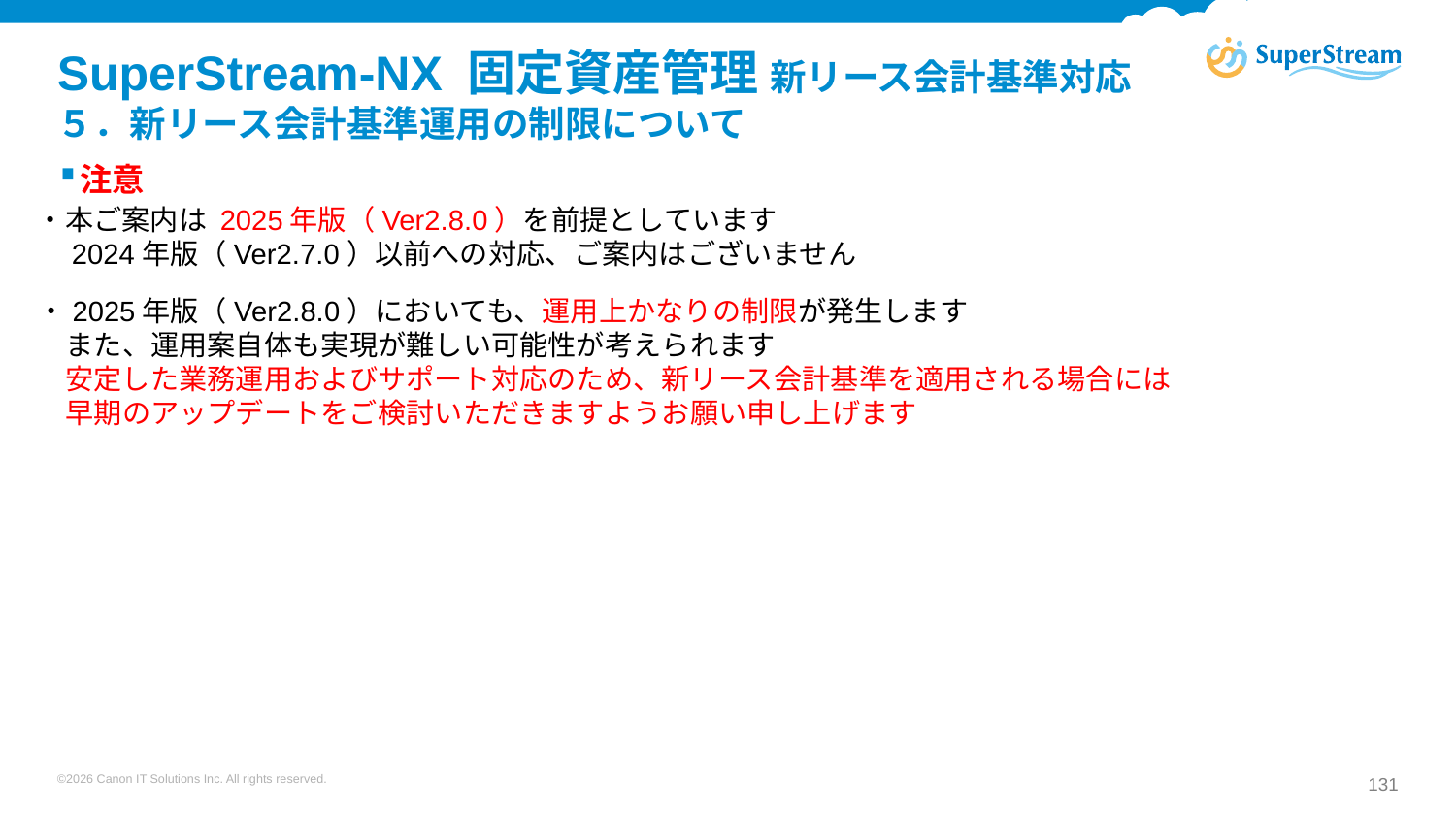

# SuperStream-NX 固定資産管理 新リース会計基準対応 ５．新リース会計基準運用の制限について
注意
・本ご案内は 2025年版（Ver2.8.0）を前提としています
　2024年版（Ver2.7.0）以前への対応、ご案内はございません
・2025年版（Ver2.8.0）においても、運用上かなりの制限が発生します
　また、運用案自体も実現が難しい可能性が考えられます
　安定した業務運用およびサポート対応のため、新リース会計基準を適用される場合には
　早期のアップデートをご検討いただきますようお願い申し上げます
©2026 Canon IT Solutions Inc. All rights reserved.
131